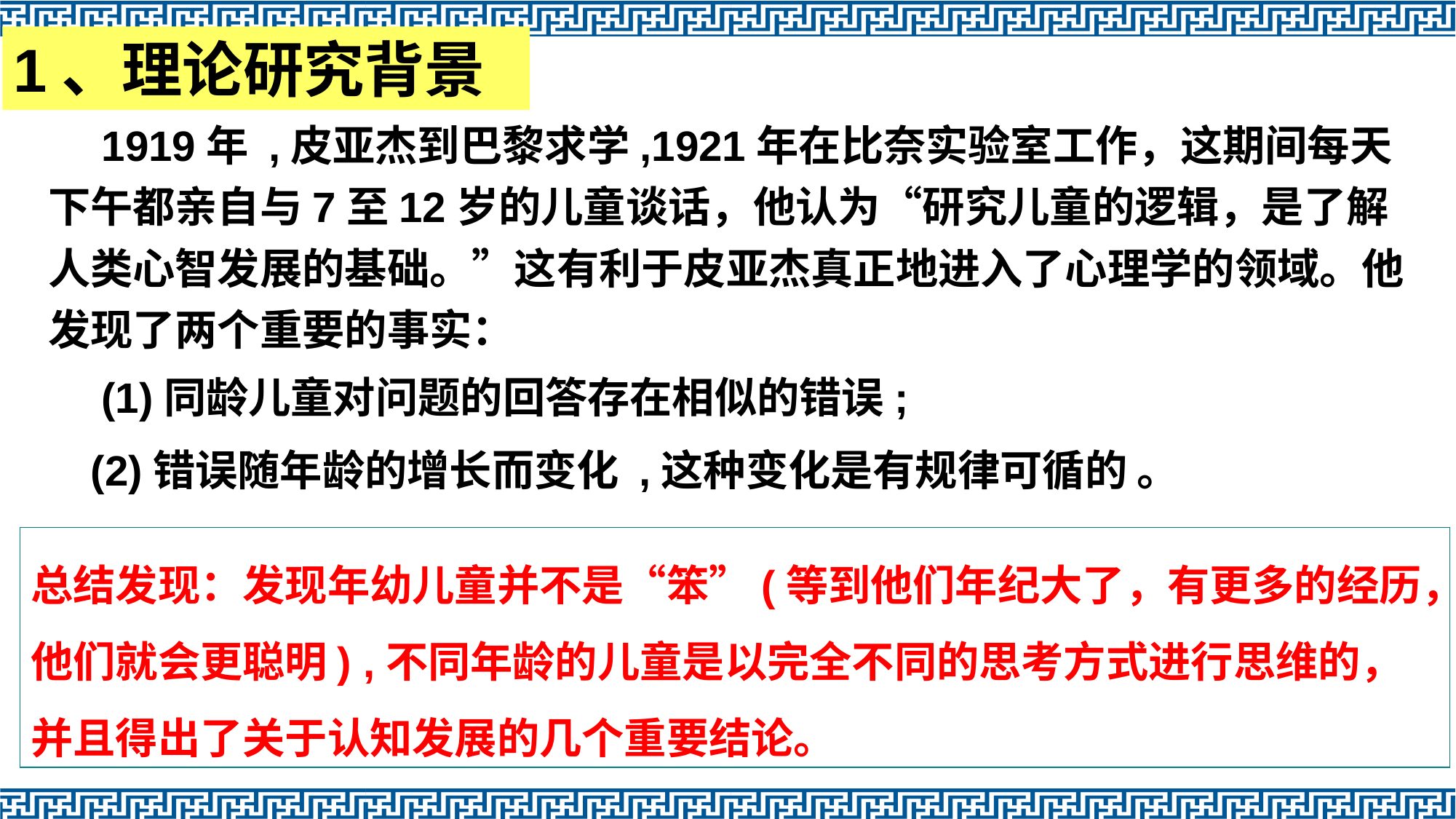

1、理论研究背景
       1919年 ,皮亚杰到巴黎求学,1921年在比奈实验室工作，这期间每天下午都亲自与7至12岁的儿童谈话，他认为“研究儿童的逻辑，是了解人类心智发展的基础。”这有利于皮亚杰真正地进入了心理学的领域。他发现了两个重要的事实：
       (1)同龄儿童对问题的回答存在相似的错误;
      (2)错误随年龄的增长而变化 ,这种变化是有规律可循的 。
总结发现：发现年幼儿童并不是“笨”(等到他们年纪大了，有更多的经历，他们就会更聪明) ,不同年龄的儿童是以完全不同的思考方式进行思维的，并且得出了关于认知发展的几个重要结论。